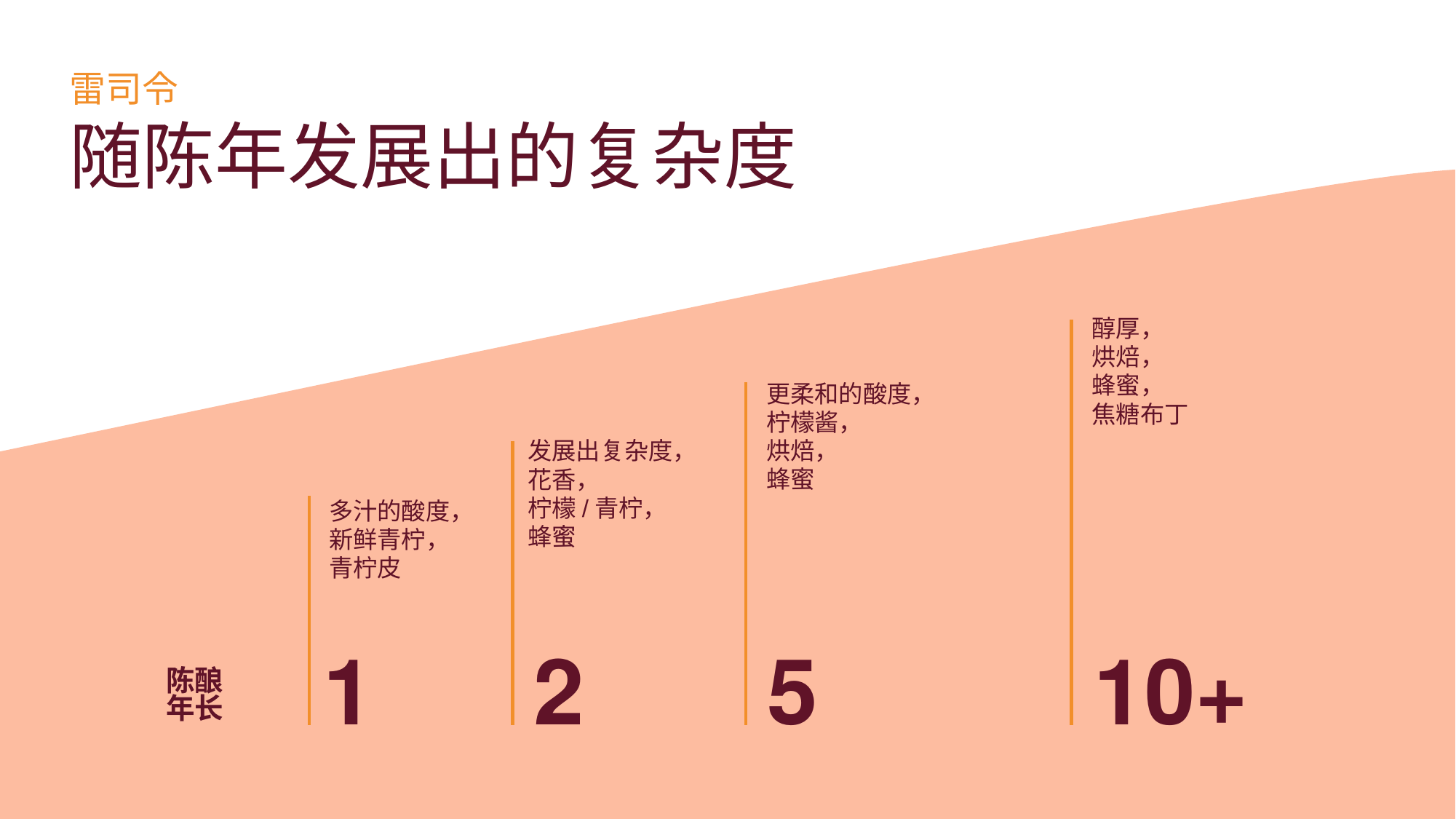

雷司令
随陈年发展出的复杂度

醇厚，
烘焙，
蜂蜜，
焦糖布丁
更柔和的酸度，
柠檬酱，
烘焙，
蜂蜜
发展出复杂度，花香，
柠檬/青柠，
蜂蜜
多汁的酸度，
新鲜青柠，
青柠皮
1
2
5
10+
陈酿
年长